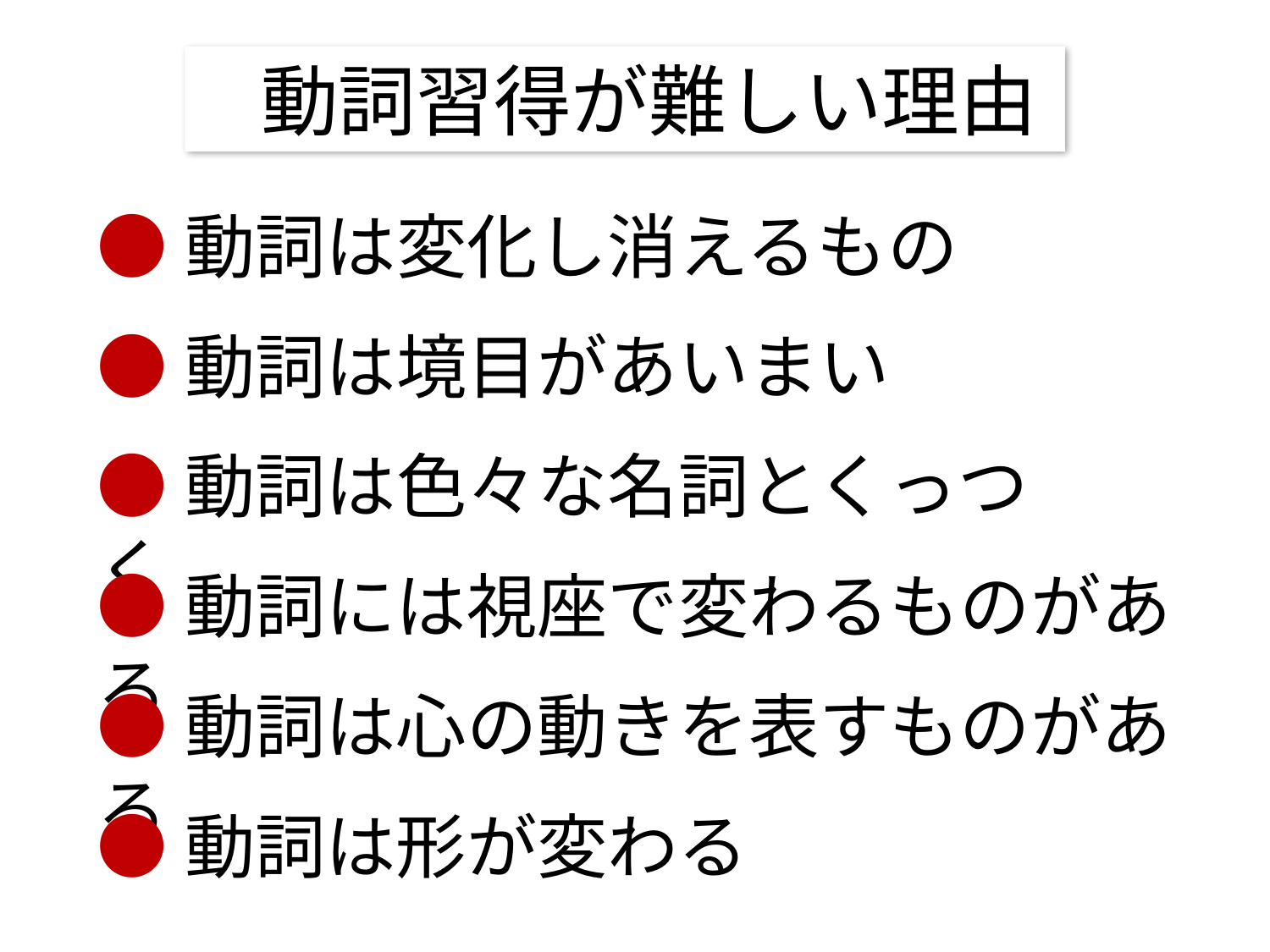

動詞習得が難しい理由
●動詞は変化し消えるもの
●動詞は境目があいまい
●動詞は色々な名詞とくっつく
●動詞には視座で変わるものがある
●動詞は心の動きを表すものがある
●動詞は形が変わる